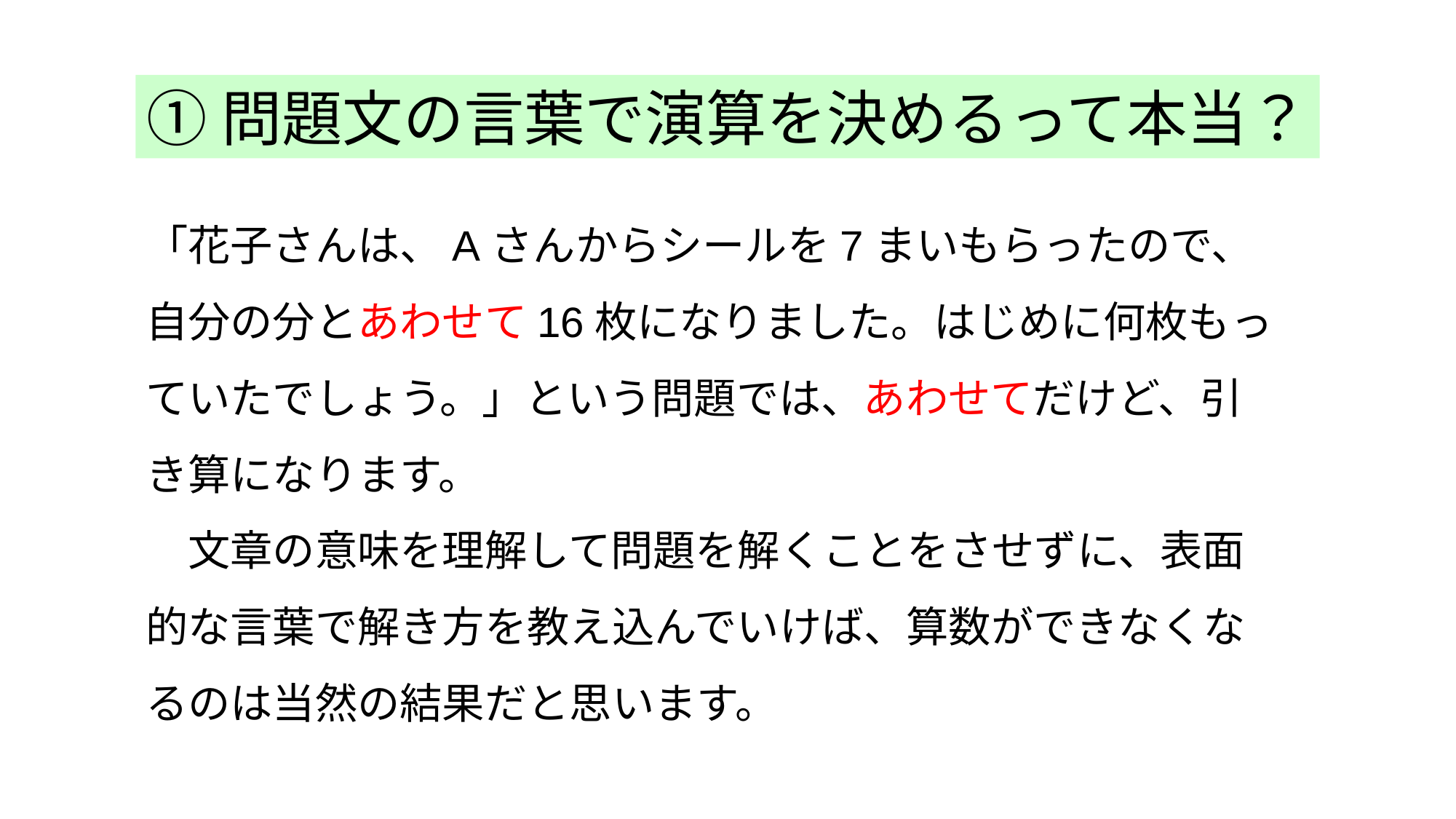

①問題文の言葉で演算を決めるって本当？
「花子さんは、Aさんからシールを7まいもらったので、自分の分とあわせて16枚になりました。はじめに何枚もっていたでしょう。」という問題では、あわせてだけど、引き算になります。
　文章の意味を理解して問題を解くことをさせずに、表面的な言葉で解き方を教え込んでいけば、算数ができなくなるのは当然の結果だと思います。